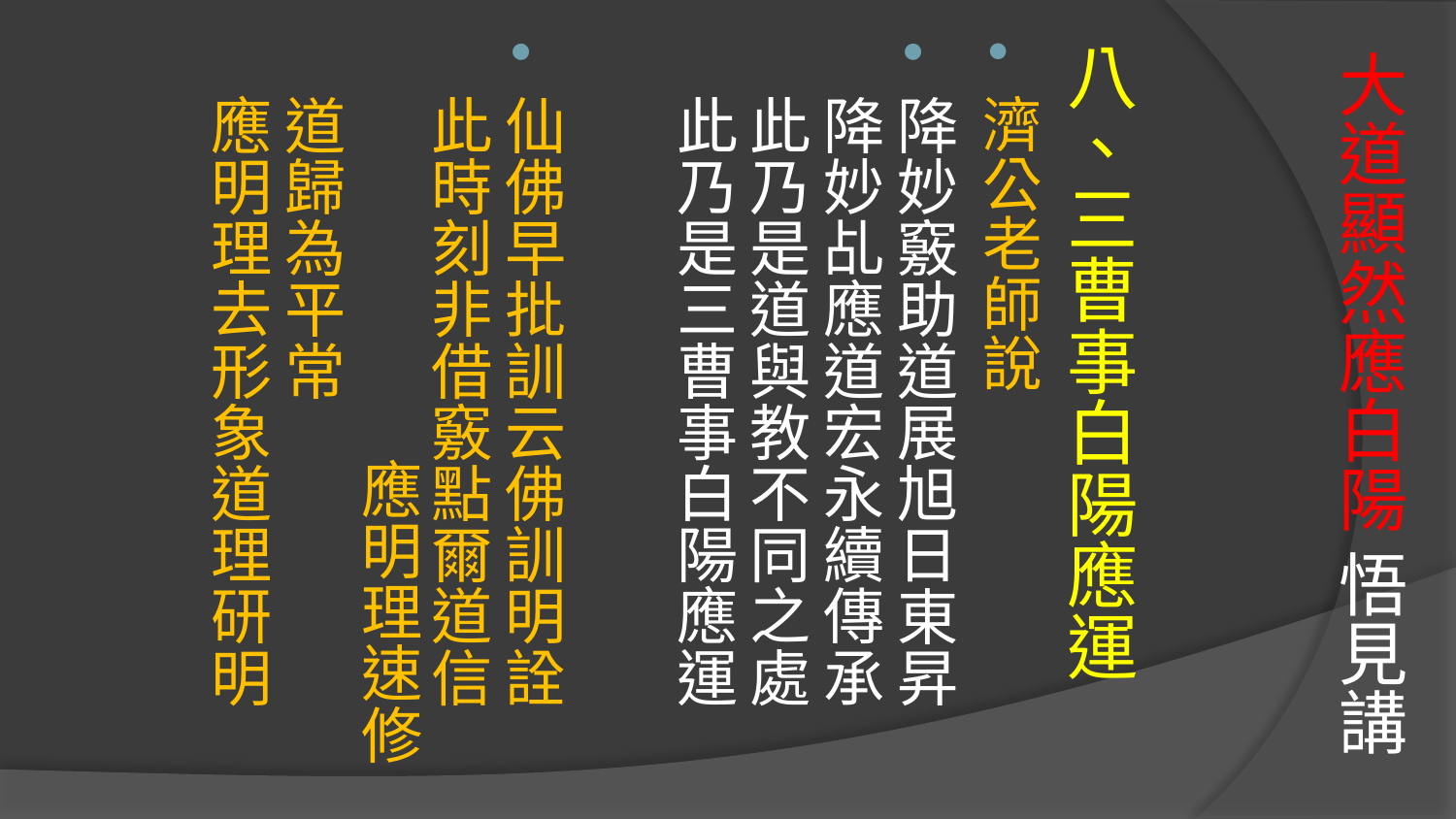

# 大道顯然應白陽 悟見講
八、三曹事白陽應運
濟公老師說
降妙竅助道展旭日東昇　
降妙乩應道宏永續傳承
此乃是道與教不同之處　
此乃是三曹事白陽應運

仙佛早批訓云佛訓明詮　
此時刻非借竅點爾道信                   　　　應明理速修道歸為平常　
應明理去形象道理研明